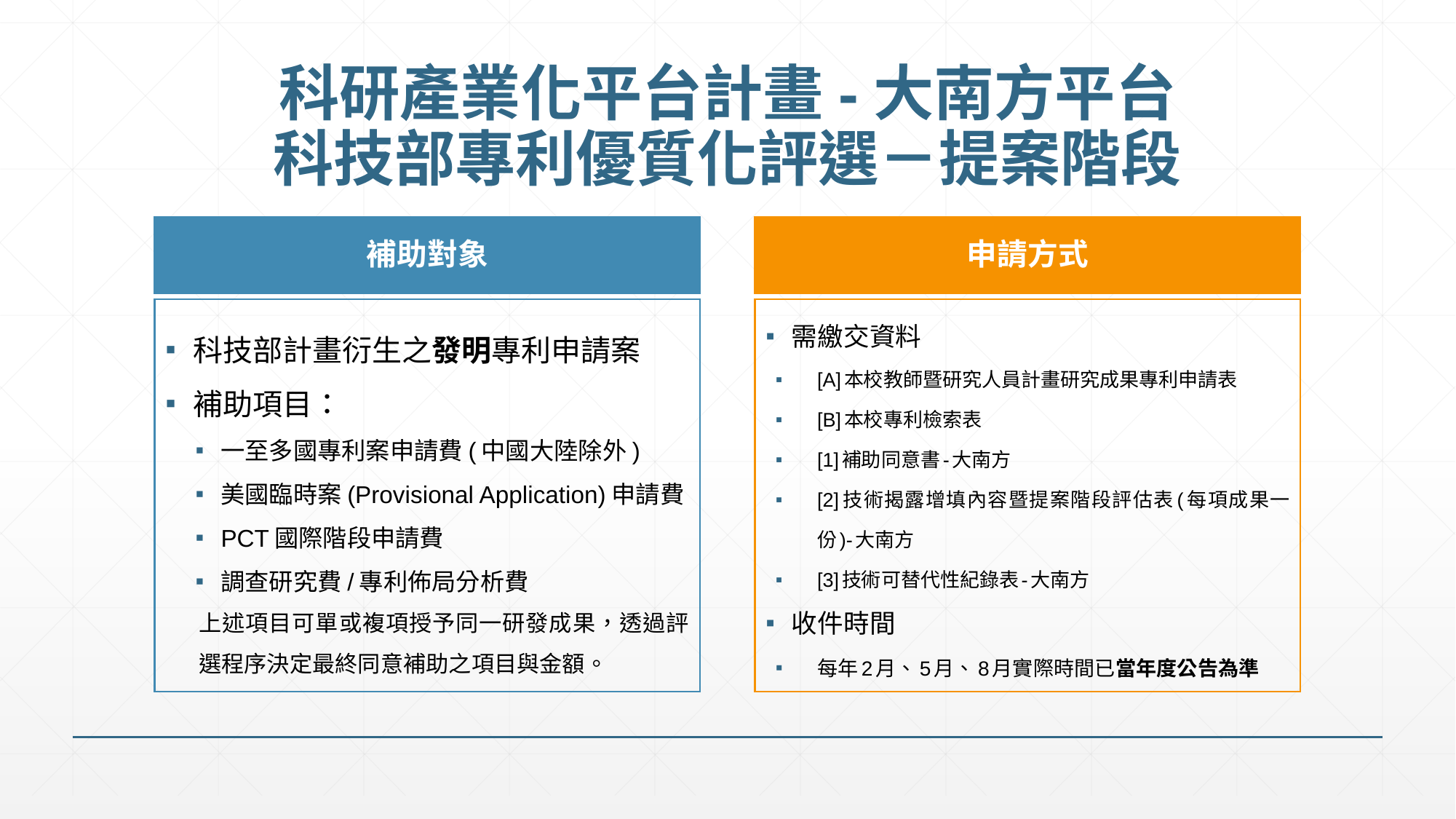

# 科研產業化平台計畫-大南方平台 科技部專利優質化評選－提案階段
補助對象
申請方式
科技部計畫衍生之發明專利申請案
補助項目：
一至多國專利案申請費(中國大陸除外)
美國臨時案(Provisional Application)申請費
PCT國際階段申請費
調查研究費/專利佈局分析費
上述項目可單或複項授予同一研發成果，透過評選程序決定最終同意補助之項目與金額。
需繳交資料
[A]本校教師暨研究人員計畫研究成果專利申請表
[B]本校專利檢索表
[1]補助同意書-大南方
[2]技術揭露增填內容暨提案階段評估表(每項成果一份)-大南方
[3]技術可替代性紀錄表-大南方
收件時間
每年2月、5月、8月實際時間已當年度公告為準